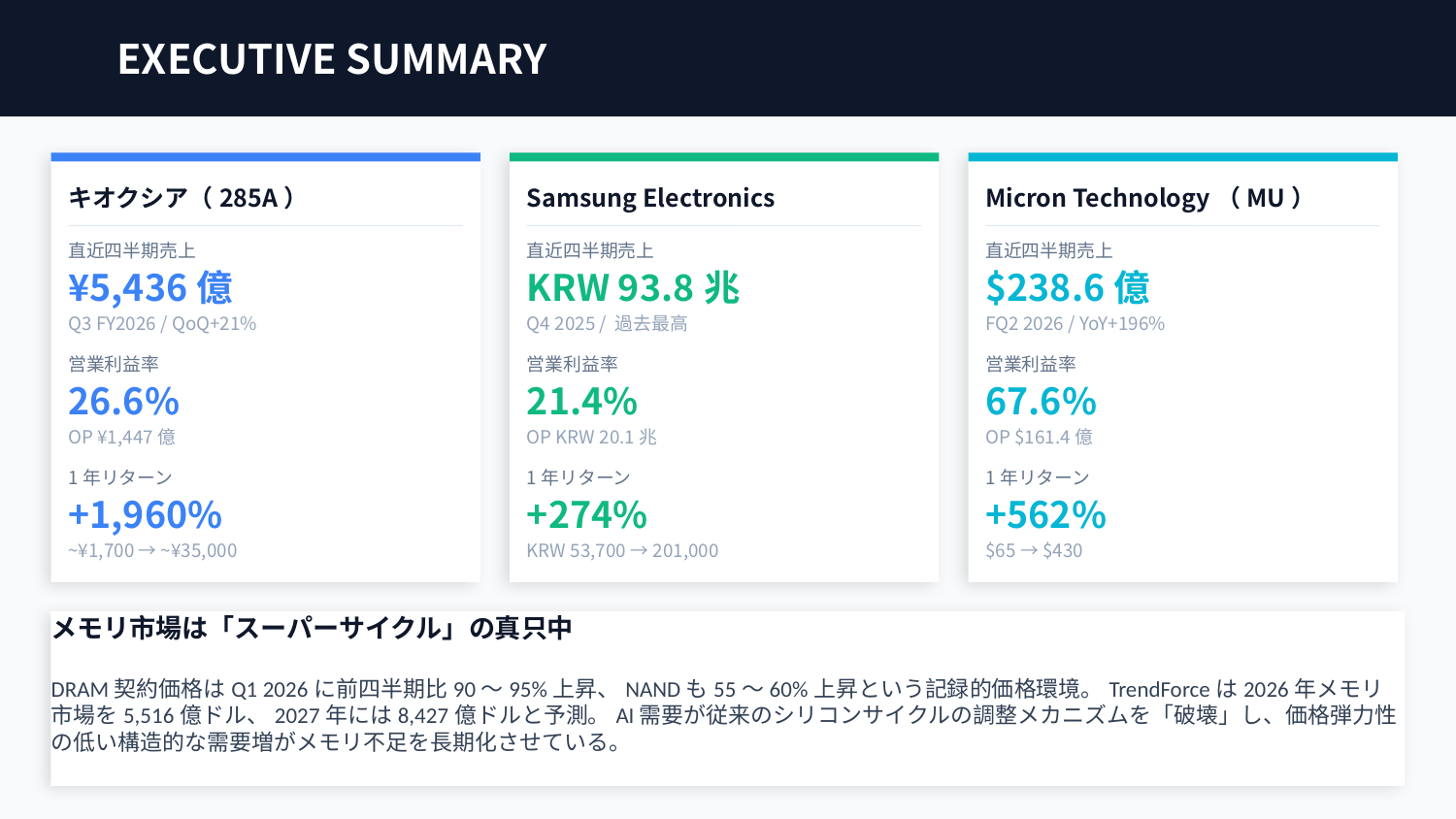

EXECUTIVE SUMMARY

キオクシア（285A）
Samsung Electronics
Micron Technology（MU）

直近四半期売上
直近四半期売上
直近四半期売上
¥5,436億
KRW 93.8兆
$238.6億
Q3 FY2026 / QoQ+21%
Q4 2025 / 過去最高
FQ2 2026 / YoY+196%
営業利益率
営業利益率
営業利益率
26.6%
21.4%
67.6%
OP ¥1,447億
OP KRW 20.1兆
OP $161.4億
1年リターン
1年リターン
1年リターン
+1,960%
+274%
+562%
~¥1,700 → ~¥35,000
KRW 53,700 → 201,000
$65 → $430
メモリ市場は「スーパーサイクル」の真只中

DRAM契約価格はQ1 2026に前四半期比90〜95%上昇、NANDも55〜60%上昇という記録的価格環境。TrendForceは2026年メモリ市場を5,516億ドル、2027年には8,427億ドルと予測。AI需要が従来のシリコンサイクルの調整メカニズムを「破壊」し、価格弾力性の低い構造的な需要増がメモリ不足を長期化させている。